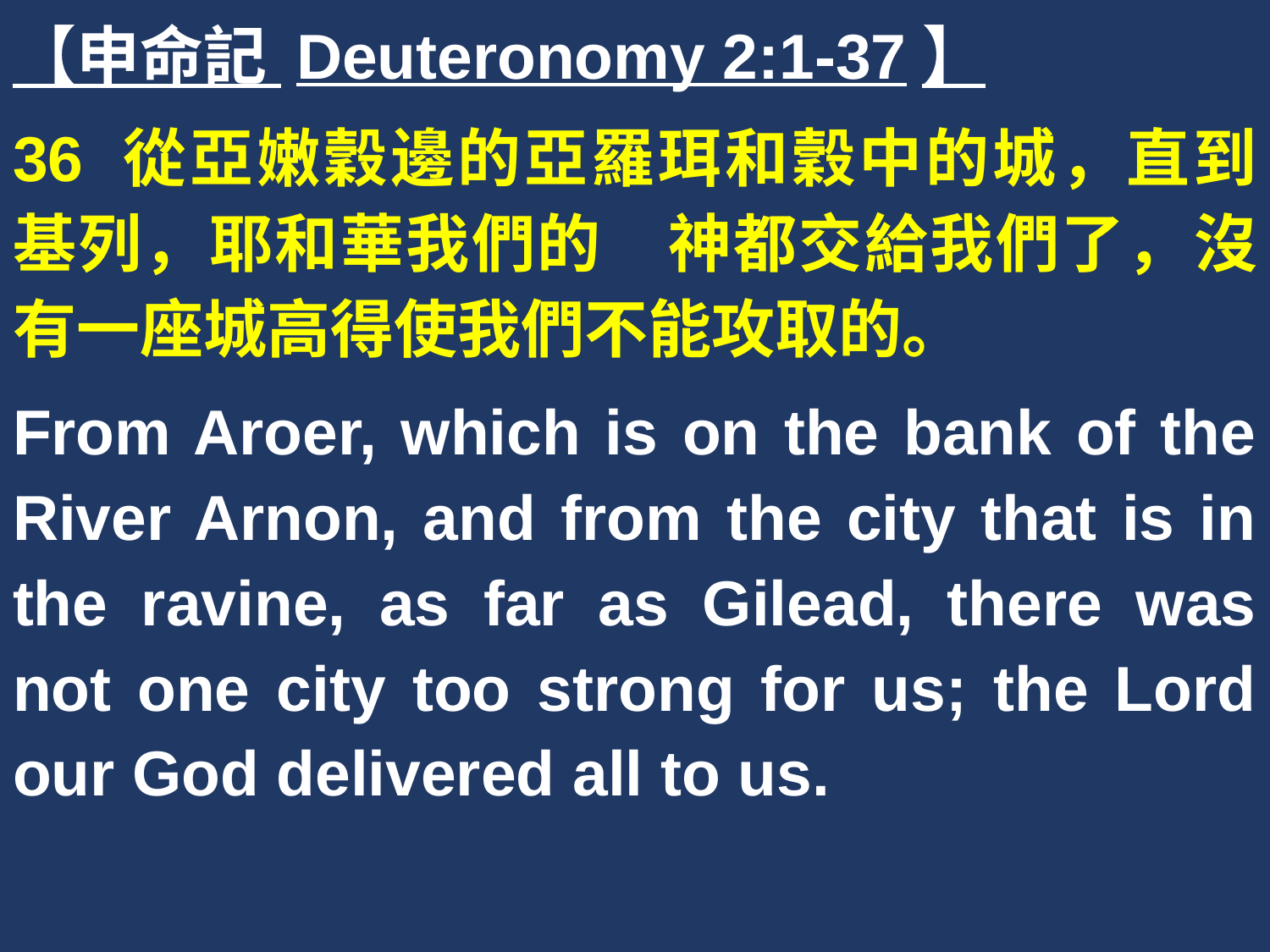

【申命記 Deuteronomy 2:1-37】
36 從亞嫩穀邊的亞羅珥和穀中的城，直到基列，耶和華我們的　神都交給我們了，沒有一座城高得使我們不能攻取的。
From Aroer, which is on the bank of the River Arnon, and from the city that is in the ravine, as far as Gilead, there was not one city too strong for us; the Lord our God delivered all to us.